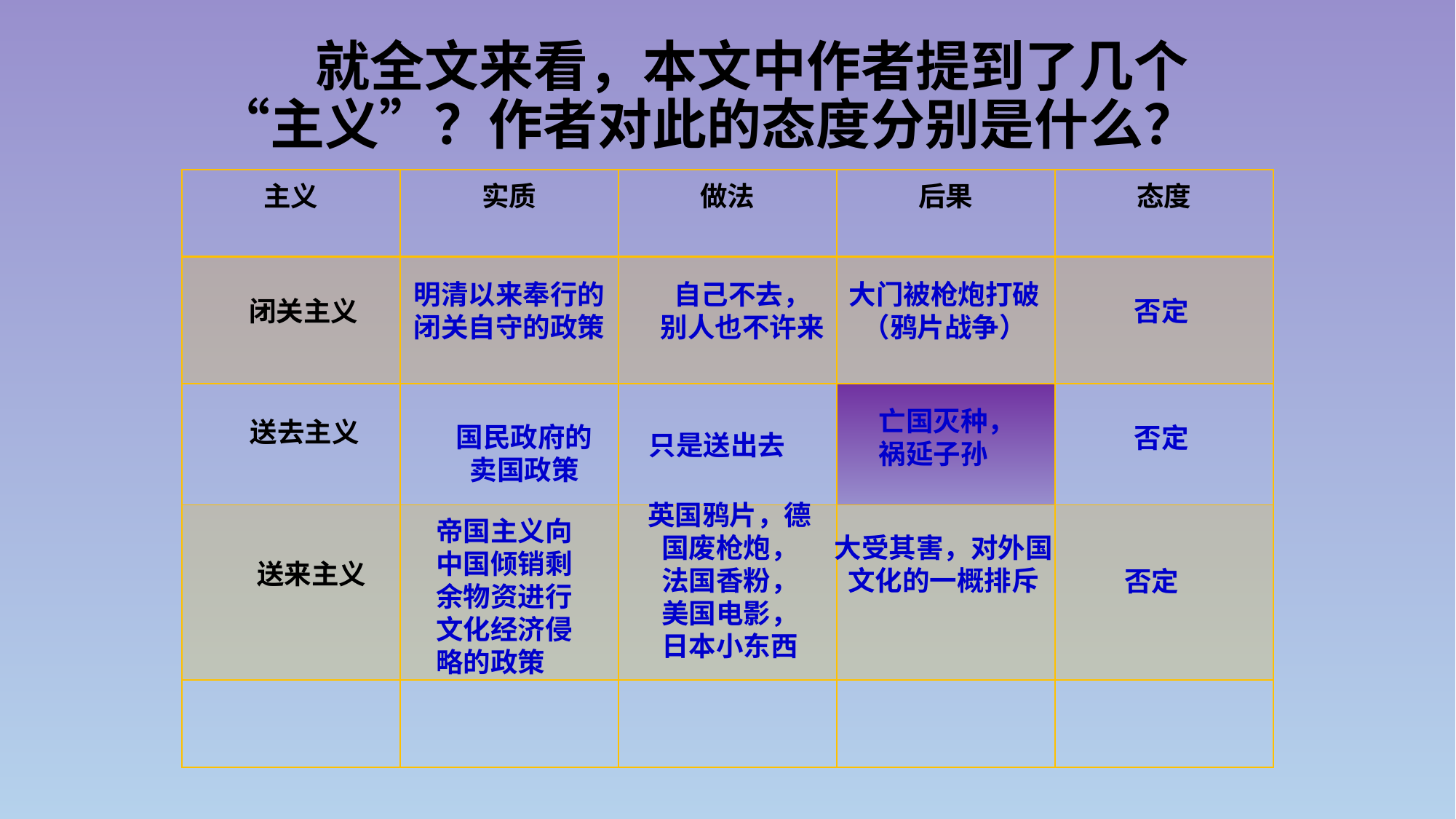

# 就全文来看，本文中作者提到了几个“主义”？作者对此的态度分别是什么？
| 主义 | 实质 | 做法 | 后果 | 态度 |
| --- | --- | --- | --- | --- |
|  |  |  |  |  |
|  |  |  |  |  |
|  |  |  |  |  |
|  |  |  |  |  |
明清以来奉行的
闭关自守的政策
自己不去，
别人也不许来
大门被枪炮打破
（鸦片战争）
否定
闭关主义

亡国灭种，
祸延子孙

送去主义
国民政府的
卖国政策
否定
只是送出去
英国鸦片，德国废枪炮，
法国香粉，
美国电影，
日本小东西

帝国主义向中国倾销剩余物资进行文化经济侵略的政策
大受其害，对外国
文化的一概排斥

送来主义
否定